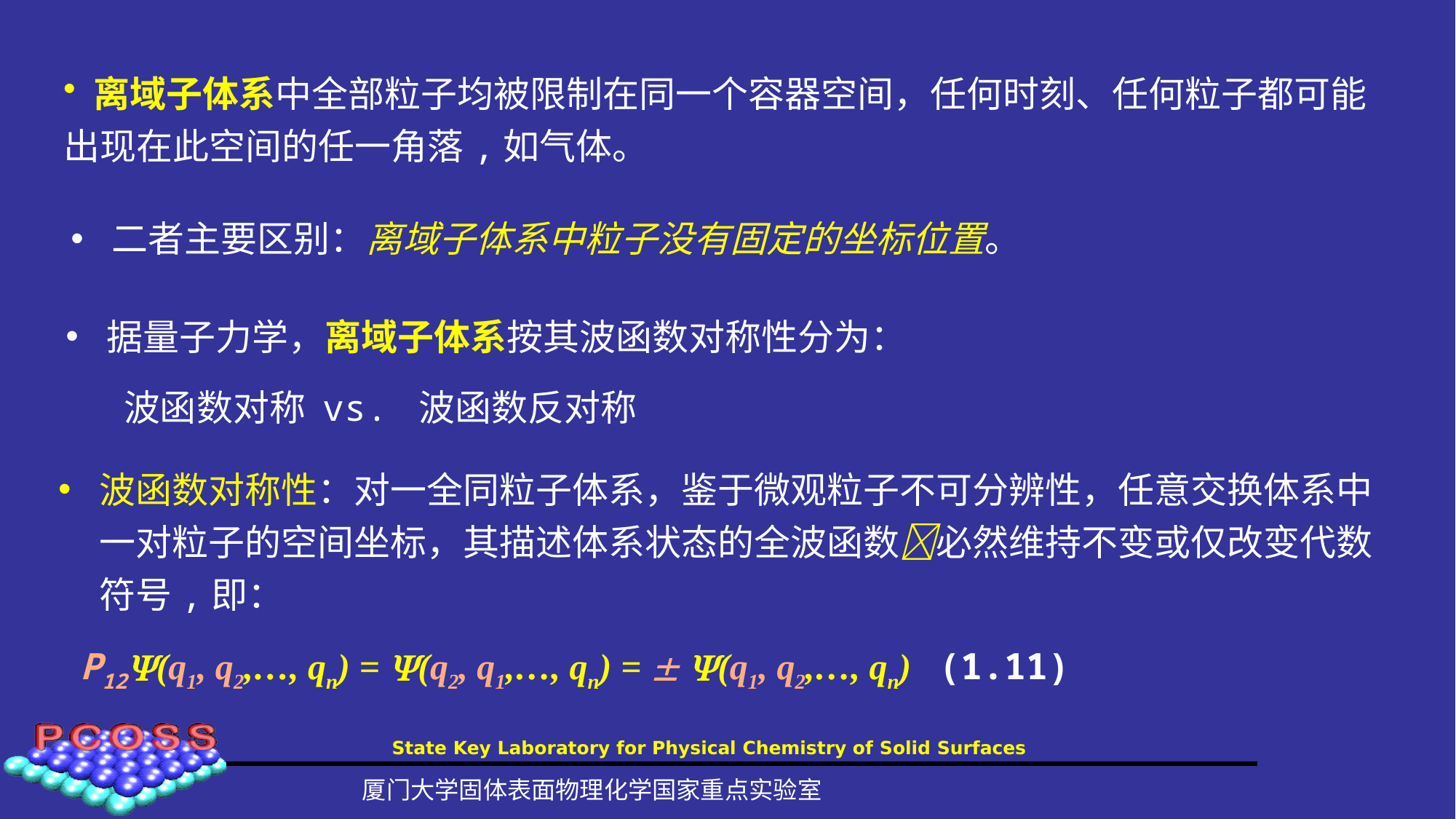

离域子体系中全部粒子均被限制在同一个容器空间，任何时刻、任何粒子都可能出现在此空间的任一角落,如气体。
二者主要区别：离域子体系中粒子没有固定的坐标位置。
据量子力学，离域子体系按其波函数对称性分为：
      波函数对称 vs. 波函数反对称
波函数对称性：对一全同粒子体系，鉴于微观粒子不可分辨性，任意交换体系中一对粒子的空间坐标，其描述体系状态的全波函数Ψ必然维持不变或仅改变代数符号,即：
 P12Ψ(q1, q2,…, qn) = Ψ(q2, q1,…, qn) = ± Ψ(q1, q2,…, qn)   (1.11)